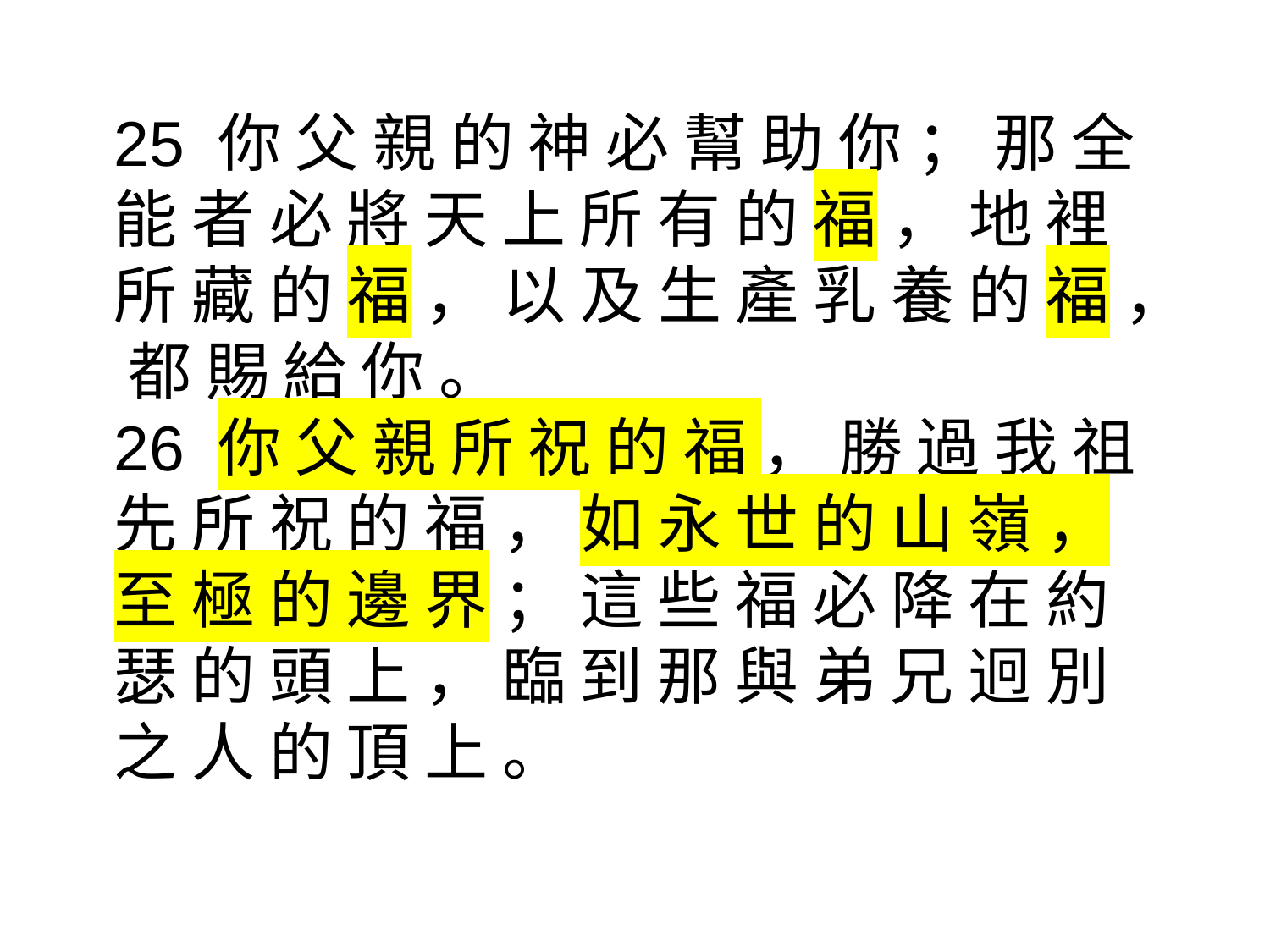

25 你 父 親 的 神 必 幫 助 你 ； 那 全 能 者 必 將 天 上 所 有 的 福 ， 地 裡 所 藏 的 福 ， 以 及 生 產 乳 養 的 福 ， 都 賜 給 你 。
26 你 父 親 所 祝 的 福 ， 勝 過 我 祖 先 所 祝 的 福 ， 如 永 世 的 山 嶺 ， 至 極 的 邊 界 ； 這 些 福 必 降 在 約 瑟 的 頭 上 ， 臨 到 那 與 弟 兄 迥 別 之 人 的 頂 上 。